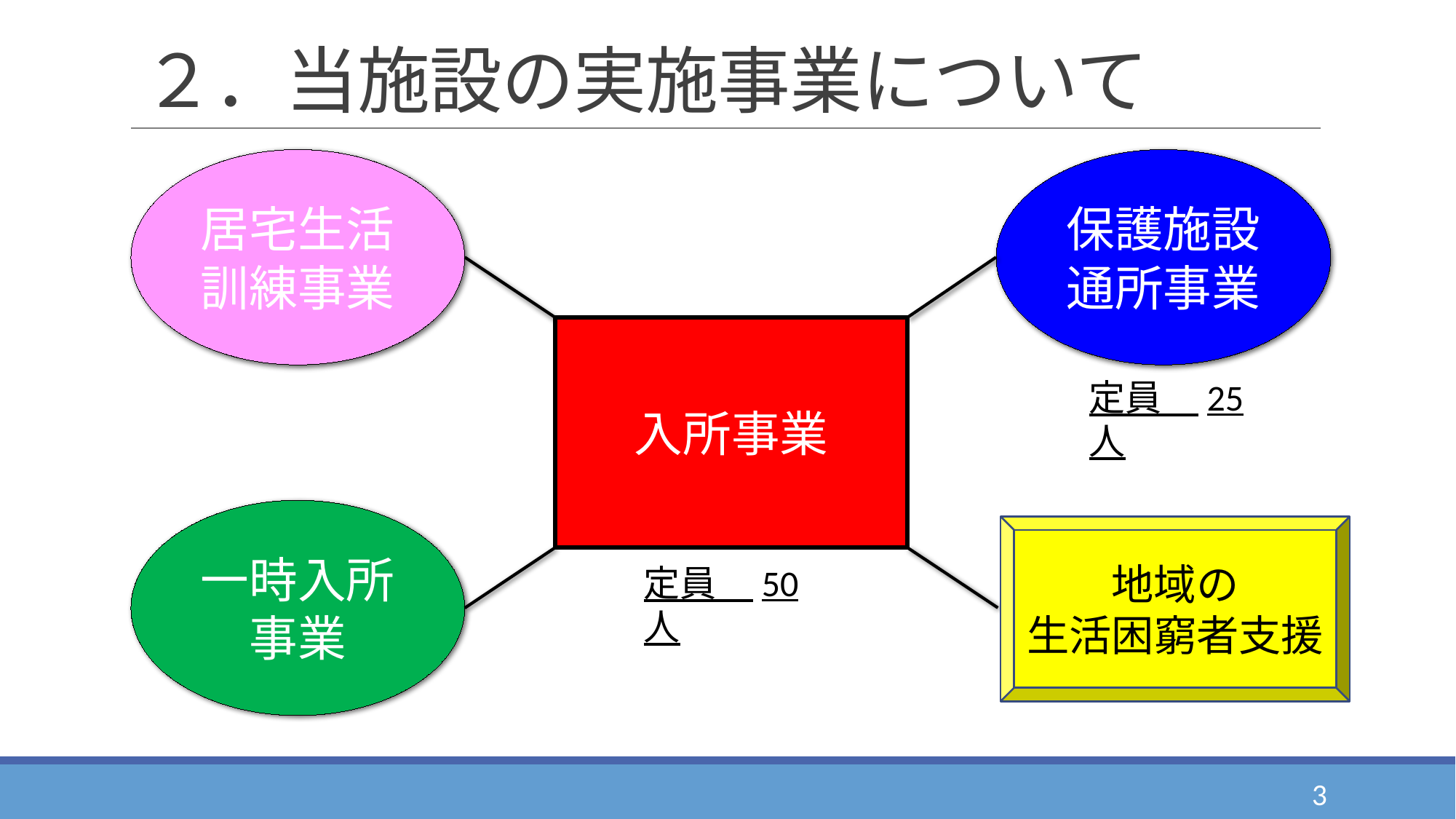

# ２．当施設の実施事業について
保護施設
通所事業
居宅生活
訓練事業
入所事業
定員　25人
一時入所
事業
地域の
生活困窮者支援
定員　50人
3